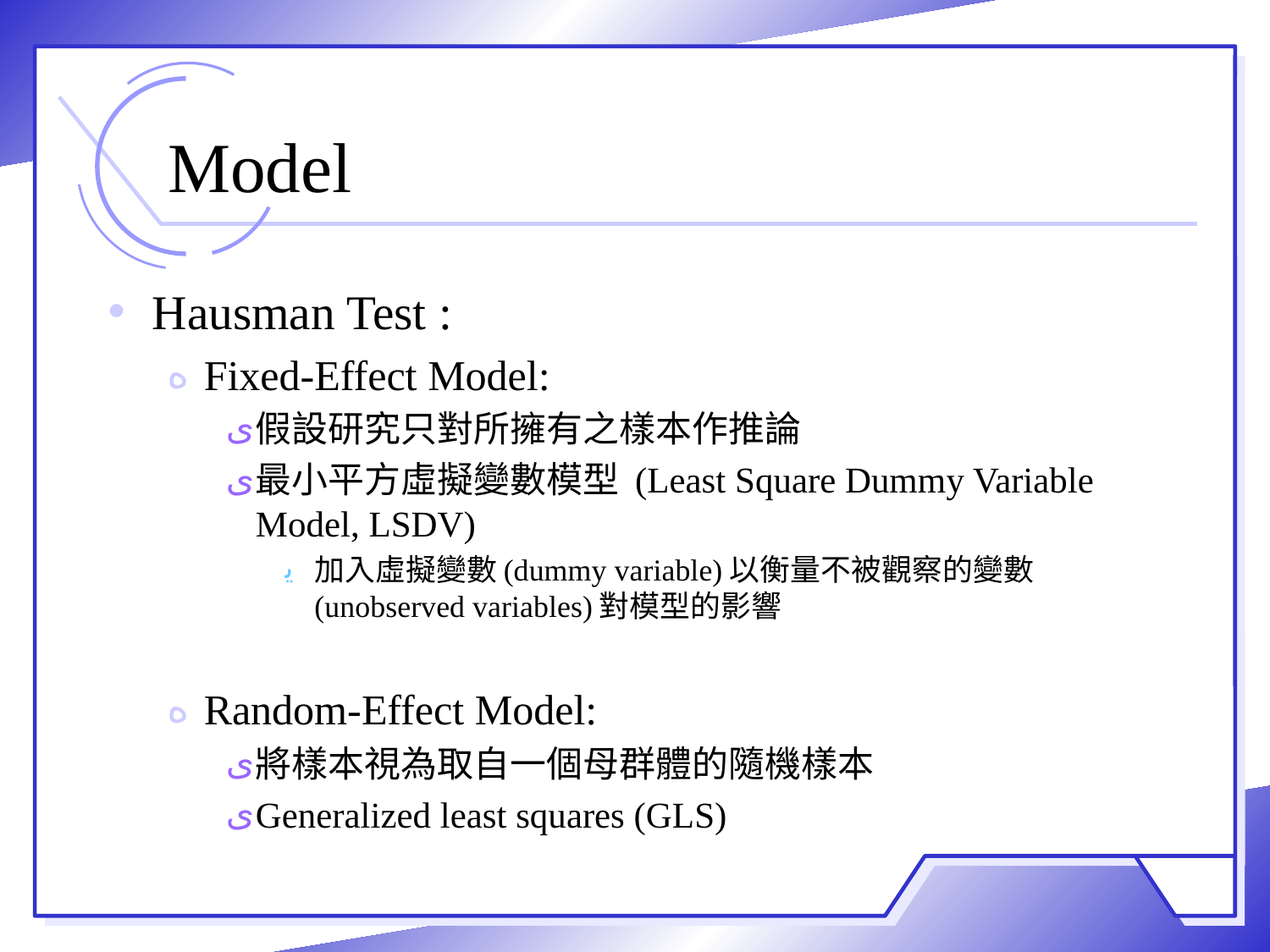

# Model
Hausman Test :
Fixed-Effect Model:
假設研究只對所擁有之樣本作推論
最小平方虛擬變數模型 (Least Square Dummy Variable Model, LSDV)
加入虛擬變數(dummy variable)以衡量不被觀察的變數(unobserved variables)對模型的影響

Random-Effect Model:
將樣本視為取自一個母群體的隨機樣本
Generalized least squares (GLS)